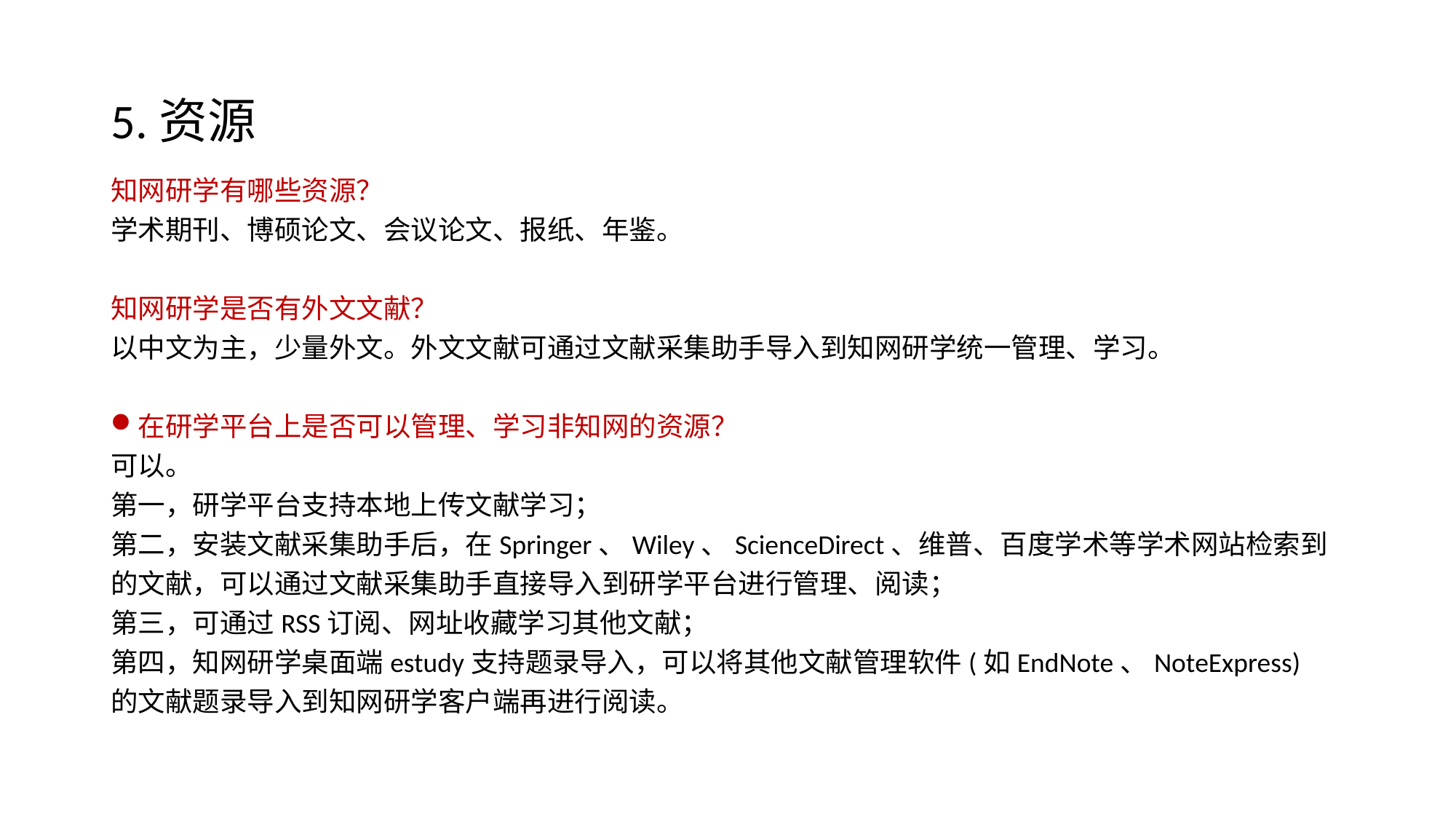

# 5.资源
知网研学有哪些资源？
学术期刊、博硕论文、会议论文、报纸、年鉴。

知网研学是否有外文文献？
以中文为主，少量外文。外文文献可通过文献采集助手导入到知网研学统一管理、学习。

在研学平台上是否可以管理、学习非知网的资源？
可以。
第一，研学平台支持本地上传文献学习；
第二，安装文献采集助手后，在Springer、Wiley、ScienceDirect、维普、百度学术等学术网站检索到的文献，可以通过文献采集助手直接导入到研学平台进行管理、阅读；
第三，可通过RSS订阅、网址收藏学习其他文献；
第四，知网研学桌面端estudy支持题录导入，可以将其他文献管理软件(如EndNote、NoteExpress)的文献题录导入到知网研学客户端再进行阅读。